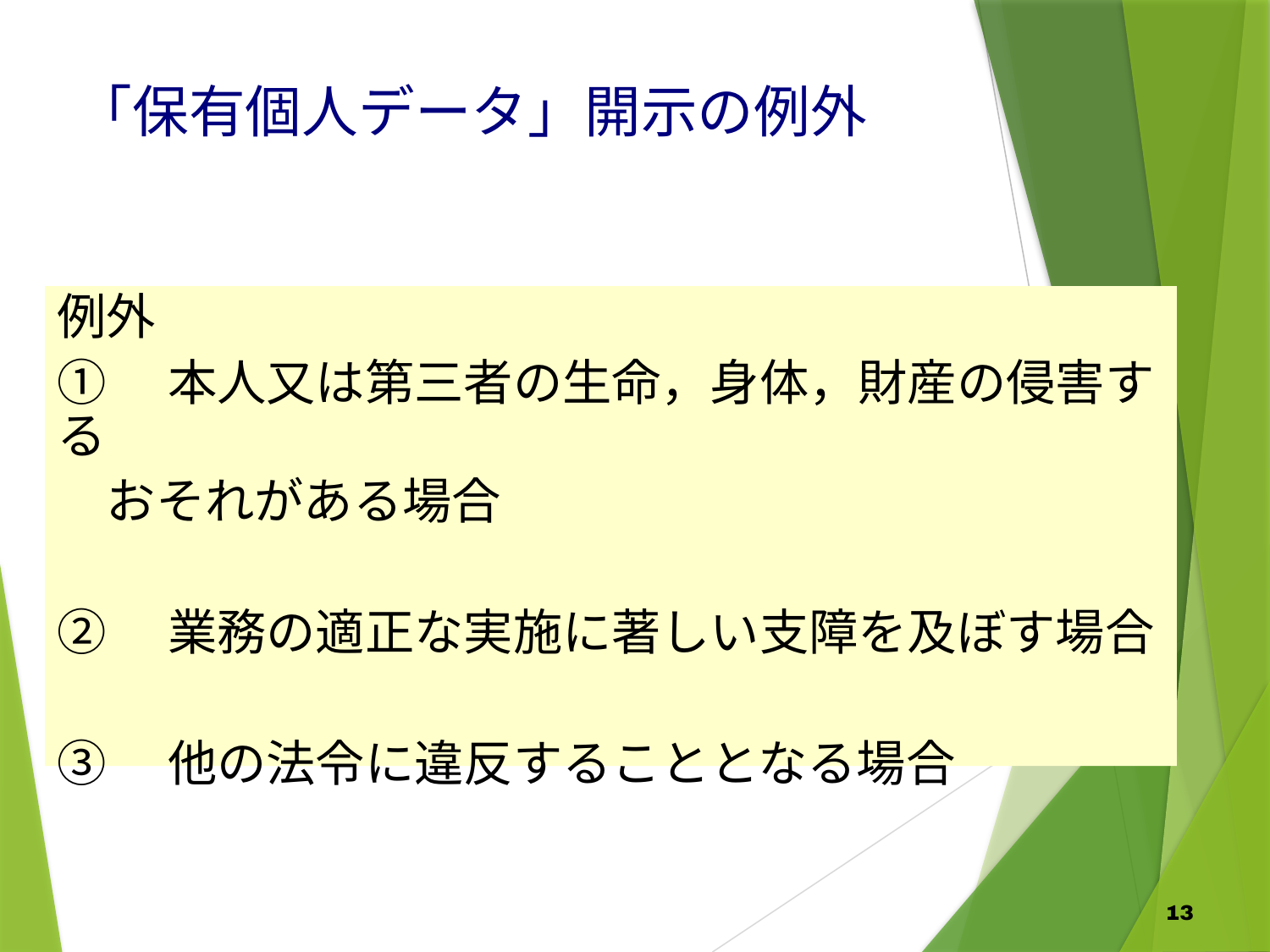

「保有個人データ」開示の例外
例外
①　本人又は第三者の生命，身体，財産の侵害する
　おそれがある場合

②　業務の適正な実施に著しい支障を及ぼす場合

③　他の法令に違反することとなる場合
13